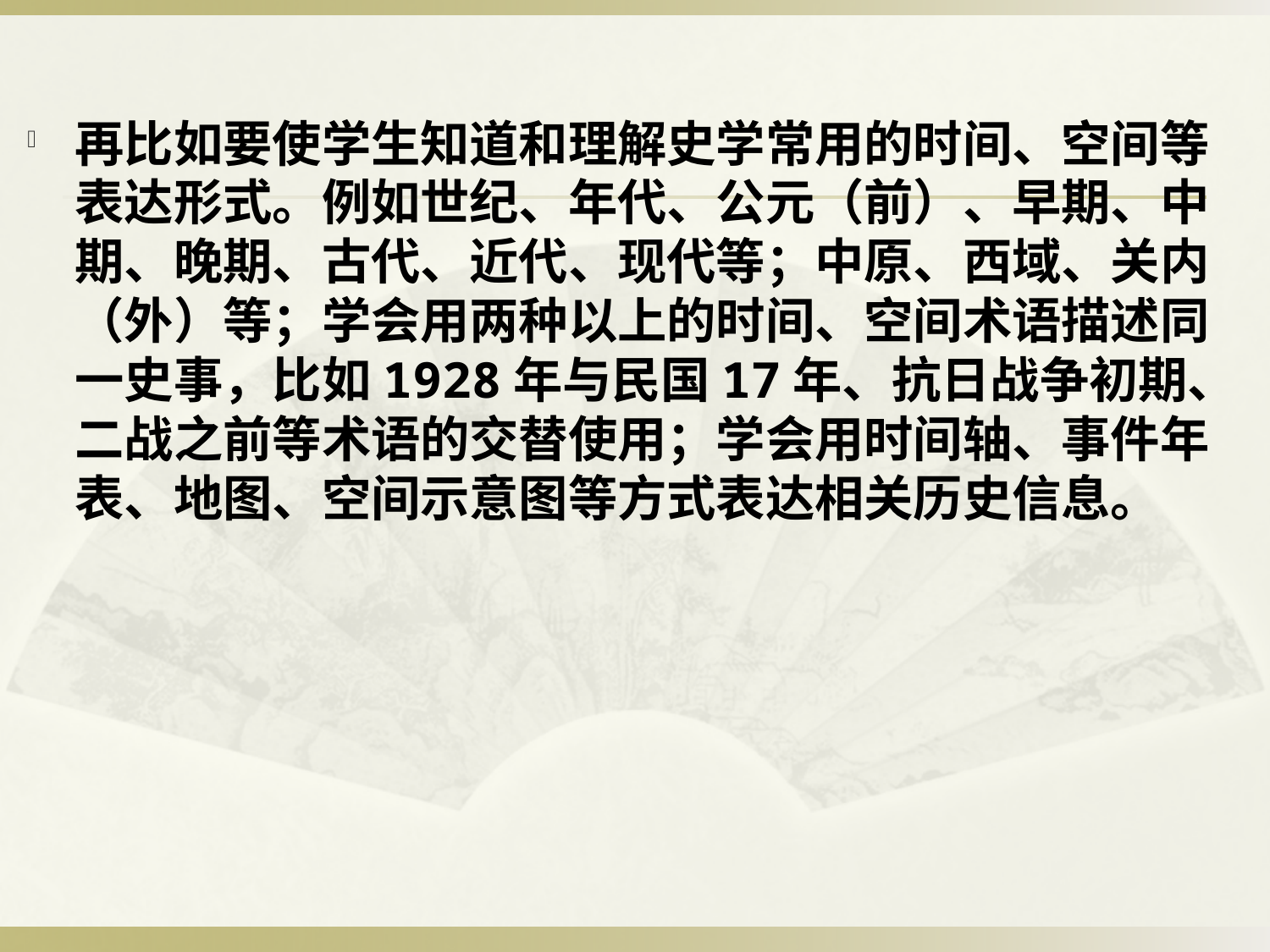

再比如要使学生知道和理解史学常用的时间、空间等表达形式。例如世纪、年代、公元（前）、早期、中期、晚期、古代、近代、现代等；中原、西域、关内（外）等；学会用两种以上的时间、空间术语描述同一史事，比如1928年与民国17年、抗日战争初期、二战之前等术语的交替使用；学会用时间轴、事件年表、地图、空间示意图等方式表达相关历史信息。